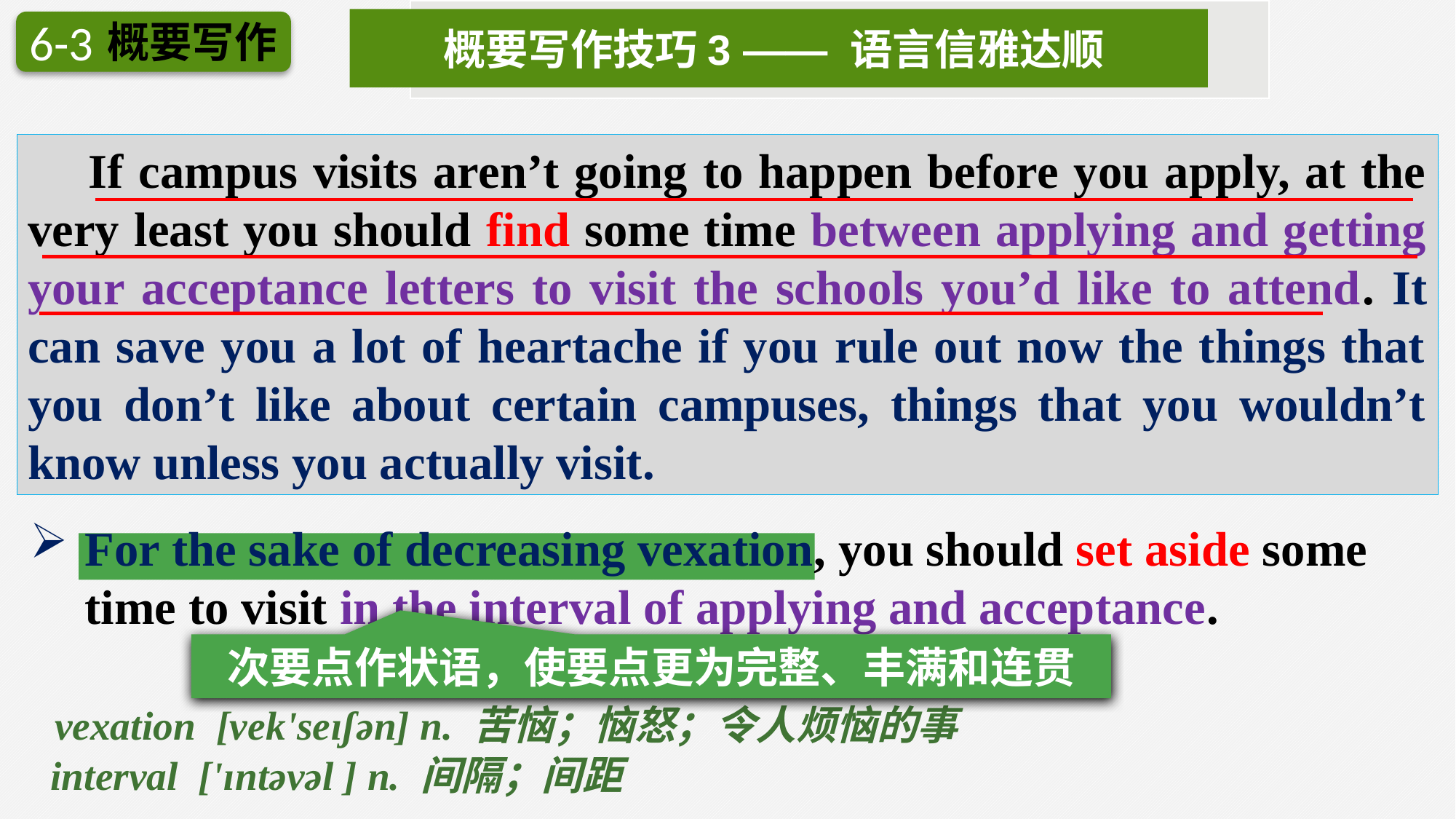

概要写作技巧3 —— 语言信雅达顺
概要写作
6-3
    If campus visits aren’t going to happen before you apply, at the very least you should find some time between applying and getting your acceptance letters to visit the schools you’d like to attend. It can save you a lot of heartache if you rule out now the things that you don’t like about certain campuses, things that you wouldn’t know unless you actually visit.
For the sake of decreasing vexation, you should set aside some time to visit in the interval of applying and acceptance.

  vexation  [vek'seɪʃən] n. 苦恼；恼怒；令人烦恼的事
  interval  ['ɪntəvəl ] n. 间隔；间距

次要点作状语，使要点更为完整、丰满和连贯